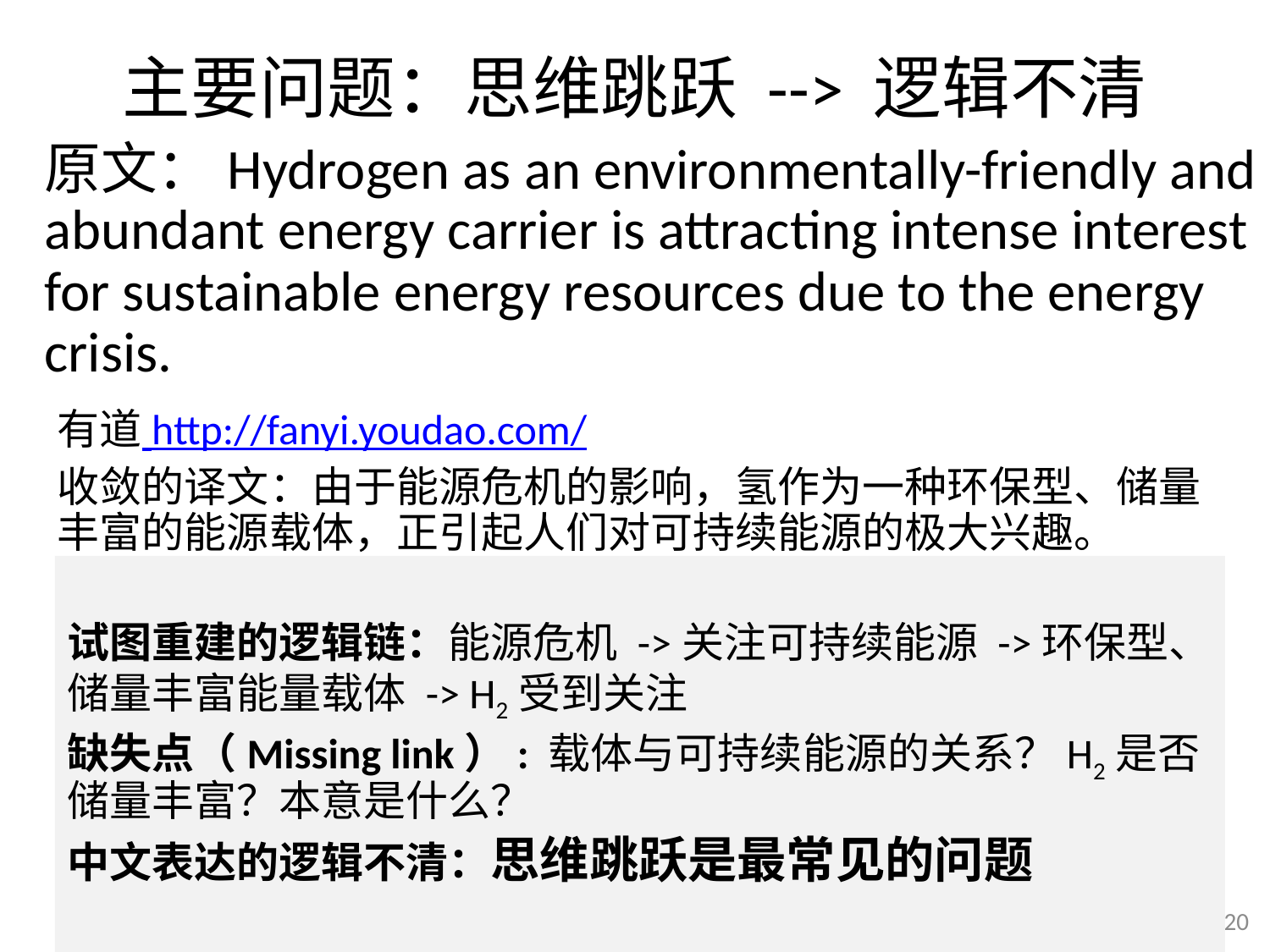

主要问题：思维跳跃 --> 逻辑不清
原文：Hydrogen as an environmentally-friendly and abundant energy carrier is attracting intense interest for sustainable energy resources due to the energy crisis.

有道 http://fanyi.youdao.com/
收敛的译文：由于能源危机的影响，氢作为一种环保型、储量丰富的能源载体，正引起人们对可持续能源的极大兴趣。
百度 https://fanyi.baidu.com/
氢作为一种环境友好、资源丰富的能源载体，由于能源危机的发生，正引起人们对可持续能源资源的极大兴趣。
谷歌 https://translate.google.cn/
由于能源危机，氢作为一种环保和丰富的能源载体正在吸引人们对可持续能源的浓厚兴趣。
词霸 http://fy.iciba.com/
氢作为一种环境友好型、丰富的能源载体，由于能源危机的影响，正引起人们对可持续能源的广泛关注。

试图重建的逻辑链：能源危机 ->关注可持续能源 ->环保型、储量丰富能量载体 -> H2受到关注
缺失点（Missing link）: 载体与可持续能源的关系？H2是否储量丰富？本意是什么？
中文表达的逻辑不清：思维跳跃是最常见的问题

20